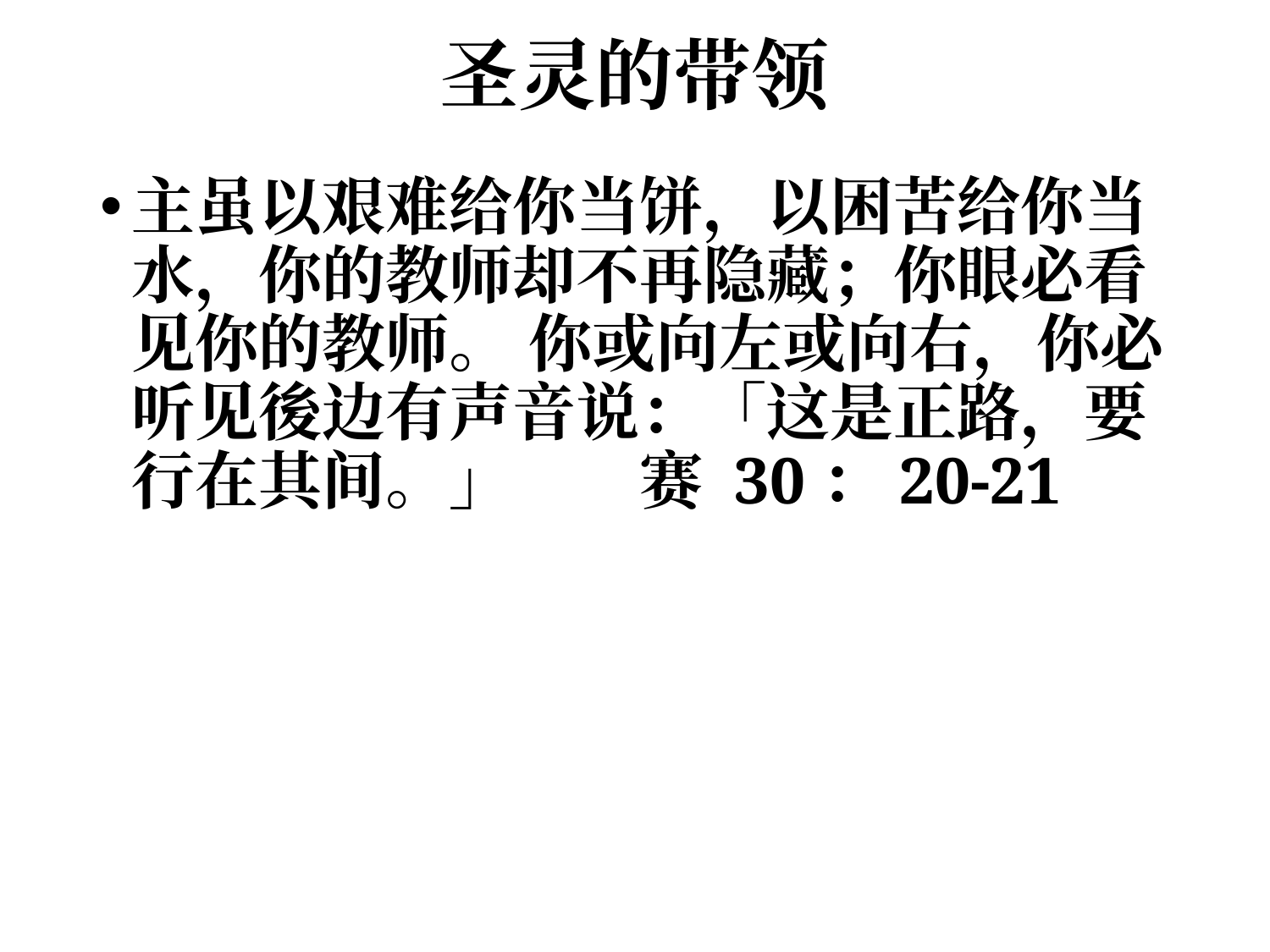

# 圣灵的带领
主虽以艰难给你当饼，以困苦给你当水，你的教师却不再隐藏；你眼必看见你的教师。 你或向左或向右，你必听见後边有声音说：「这是正路，要行在其间。」 	赛 30：20-21